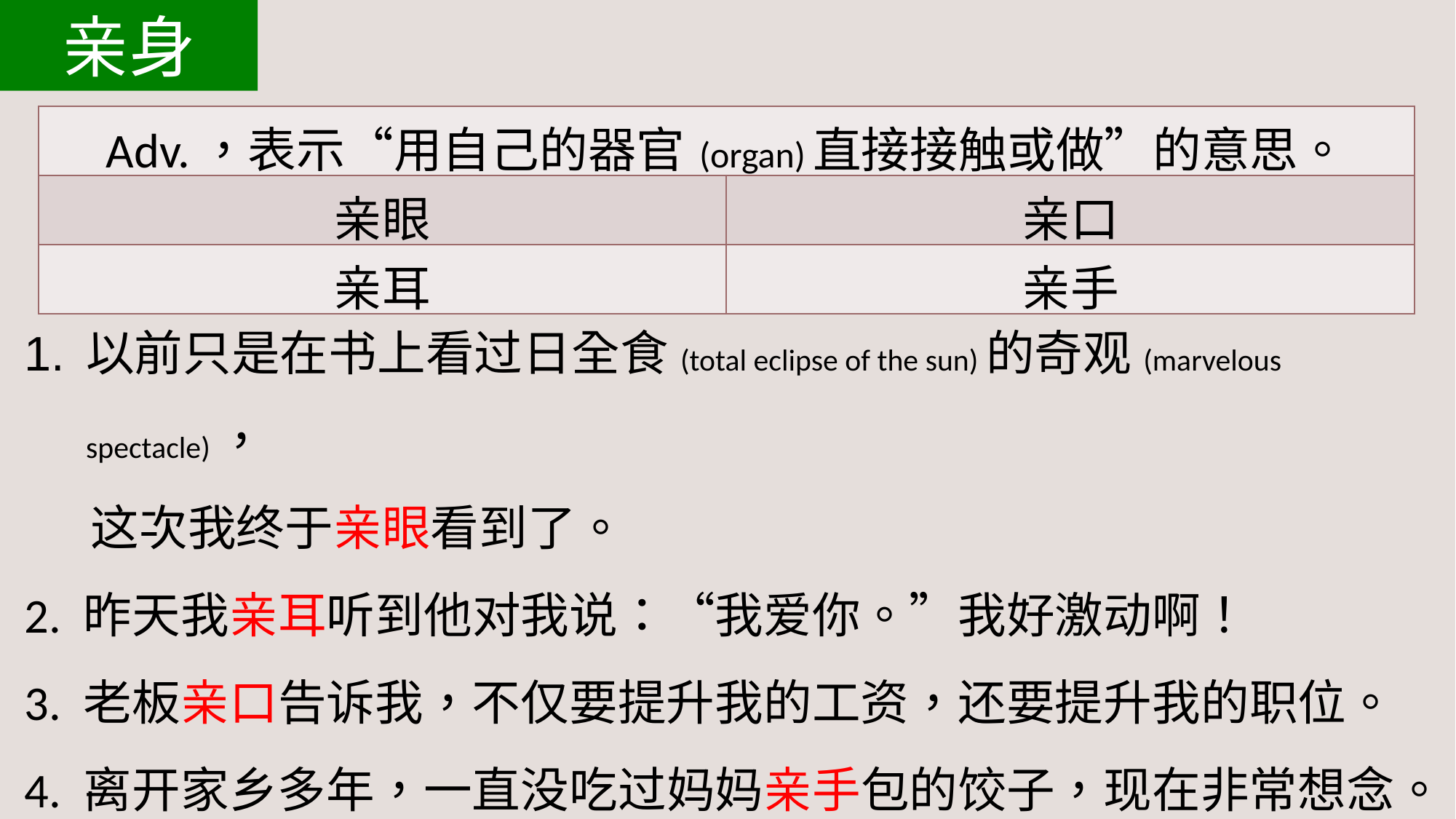

亲身
| Adv.，表示“用自己的器官(organ)直接接触或做”的意思。 |  |
| --- | --- |
| 亲眼 | 亲口 |
| 亲耳 | 亲手 |
以前只是在书上看过日全食(total eclipse of the sun)的奇观(marvelous spectacle)，
     这次我终于亲眼看到了。
2. 昨天我亲耳听到他对我说：“我爱你。”我好激动啊！
3. 老板亲口告诉我，不仅要提升我的工资，还要提升我的职位。
4. 离开家乡多年，一直没吃过妈妈亲手包的饺子，现在非常想念。